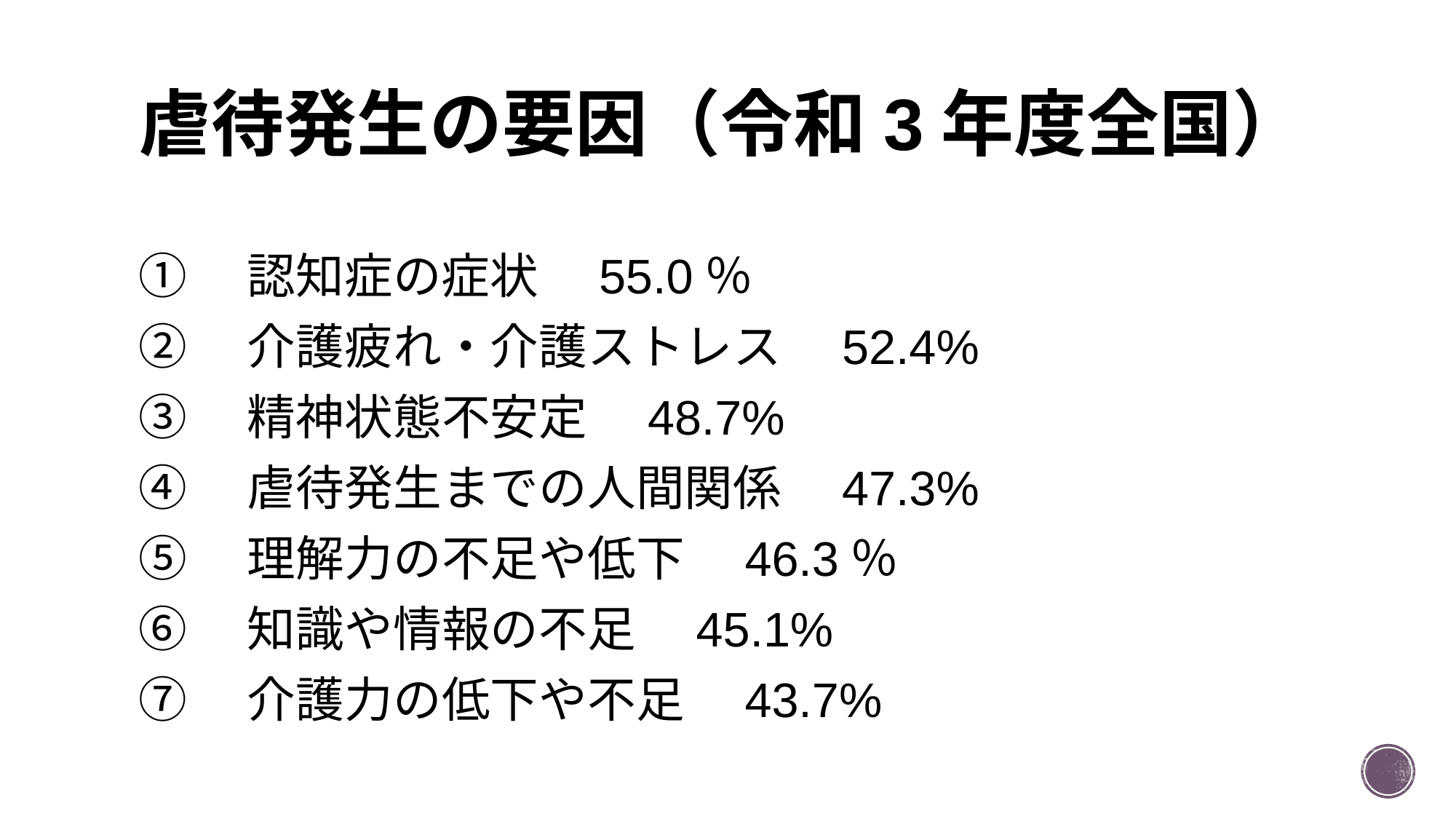

# 虐待発生の要因（令和3年度全国）
①　認知症の症状　55.0％
②　介護疲れ・介護ストレス　52.4%
③　精神状態不安定　48.7%
④　虐待発生までの人間関係　47.3%
⑤　理解力の不足や低下　46.3％
⑥　知識や情報の不足　45.1%
⑦　介護力の低下や不足　43.7%